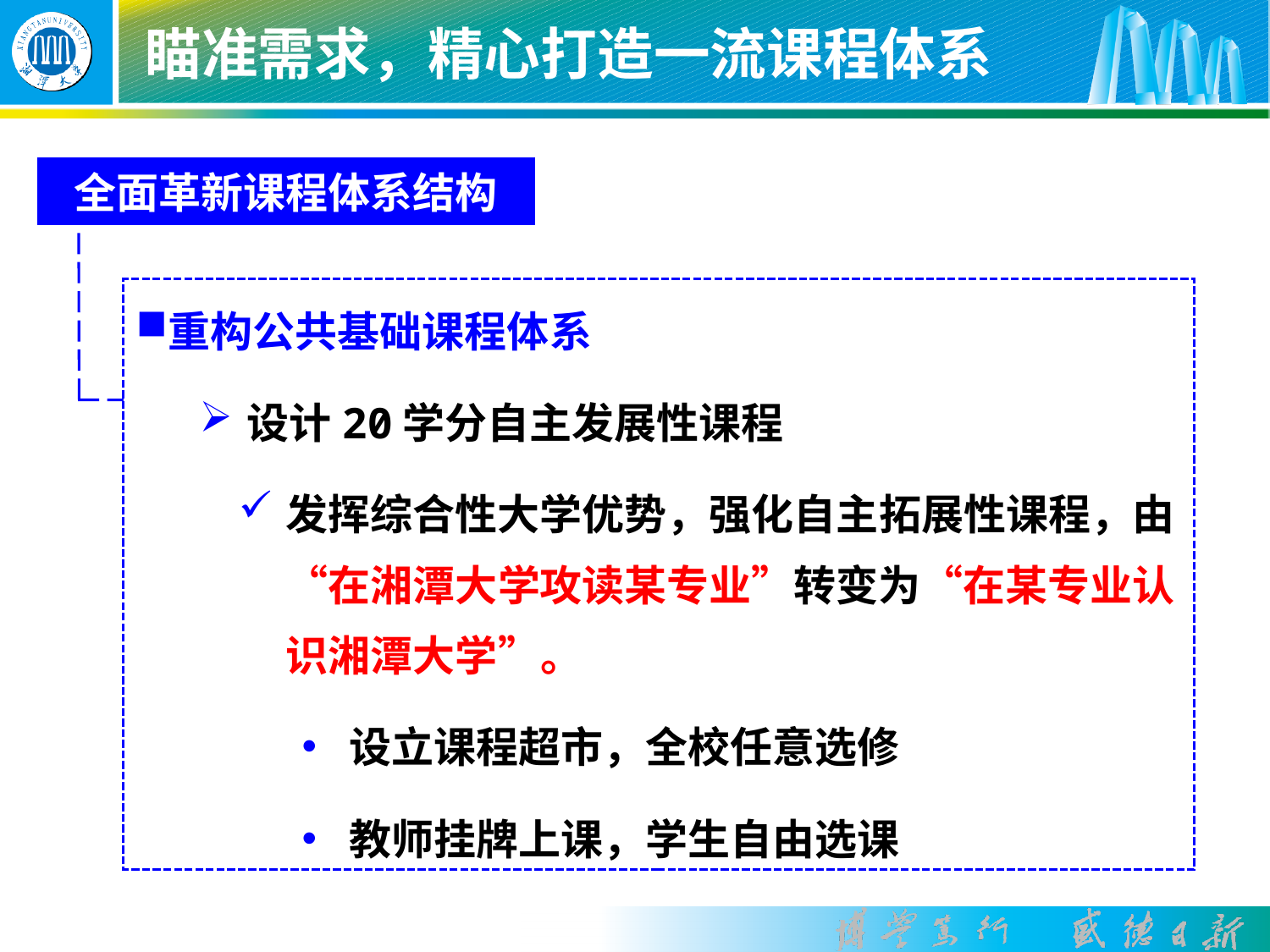

瞄准需求，精心打造一流课程体系

全面革新课程体系结构
重构公共基础课程体系
设计20学分自主发展性课程
发挥综合性大学优势，强化自主拓展性课程，由“在湘潭大学攻读某专业”转变为“在某专业认识湘潭大学”。
设立课程超市，全校任意选修
教师挂牌上课，学生自由选课